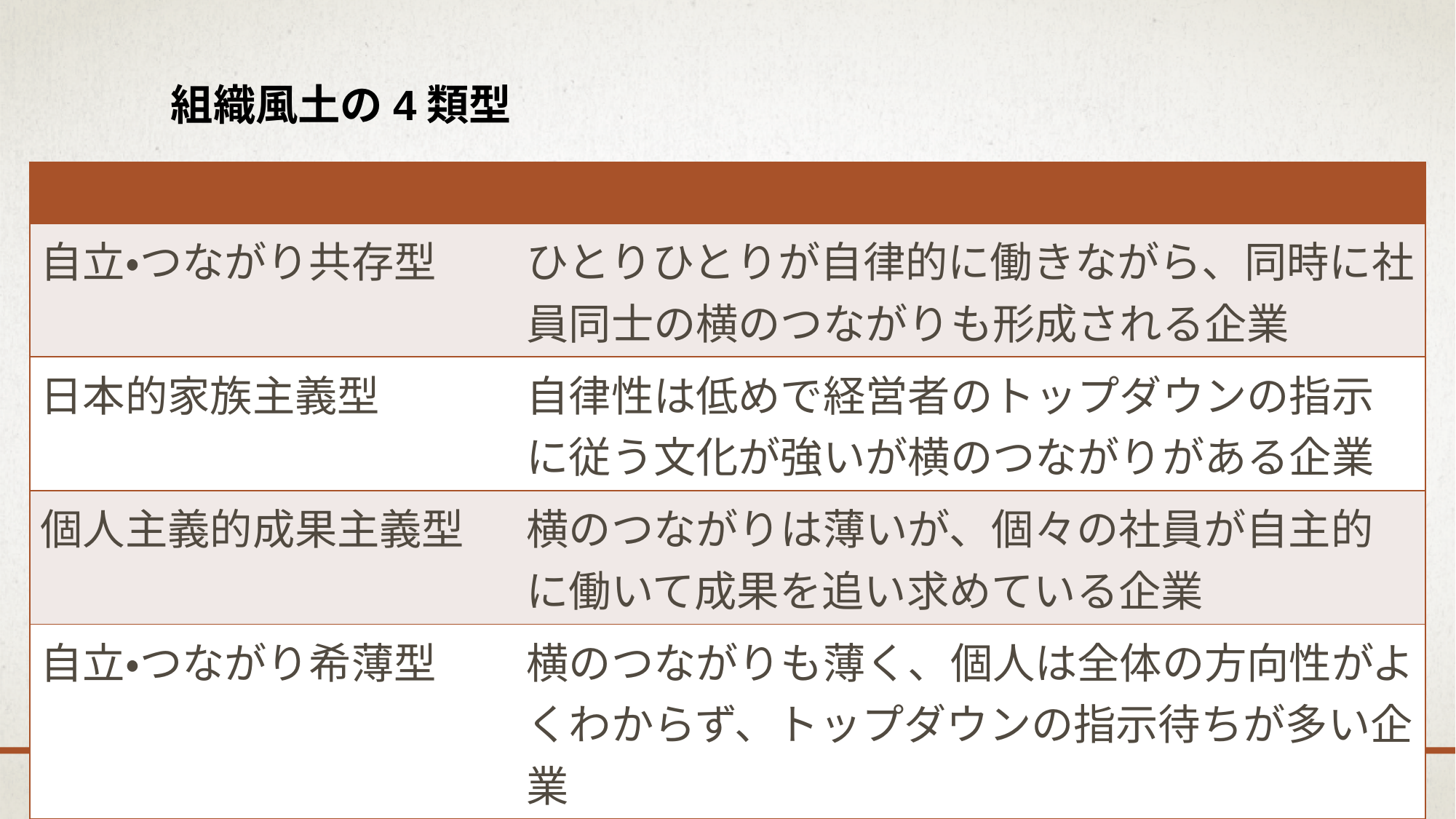

# 組織風土の4類型
|  |  |
| --- | --- |
| 自立・つながり共存型 | ひとりひとりが自律的に働きながら、同時に社員同士の横のつながりも形成される企業 |
| 日本的家族主義型 | 自律性は低めで経営者のトップダウンの指示に従う文化が強いが横のつながりがある企業 |
| 個人主義的成果主義型 | 横のつながりは薄いが、個々の社員が自主的に働いて成果を追い求めている企業 |
| 自立・つながり希薄型 | 横のつながりも薄く、個人は全体の方向性がよくわからず、トップダウンの指示待ちが多い企業 |